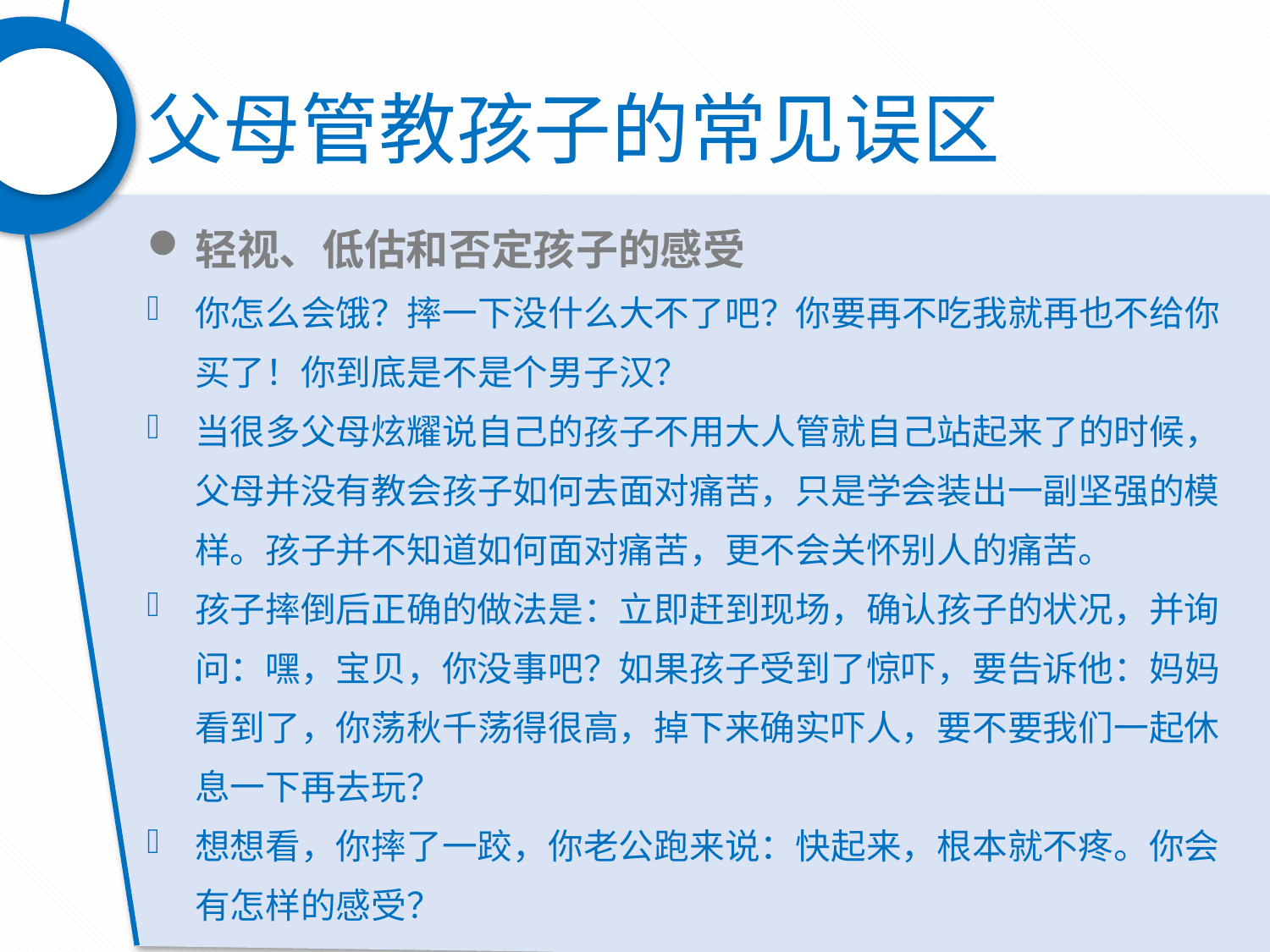

父母管教孩子的常见误区

轻视、低估和否定孩子的感受
你怎么会饿？摔一下没什么大不了吧？你要再不吃我就再也不给你买了！你到底是不是个男子汉？
当很多父母炫耀说自己的孩子不用大人管就自己站起来了的时候， 父母并没有教会孩子如何去面对痛苦，只是学会装出一副坚强的模样。孩子并不知道如何面对痛苦，更不会关怀别人的痛苦。
孩子摔倒后正确的做法是：立即赶到现场，确认孩子的状况，并询问：嘿，宝贝，你没事吧？如果孩子受到了惊吓，要告诉他：妈妈看到了，你荡秋千荡得很高，掉下来确实吓人，要不要我们一起休息一下再去玩？
想想看，你摔了一跤，你老公跑来说：快起来，根本就不疼。你会
     有怎样的感受？